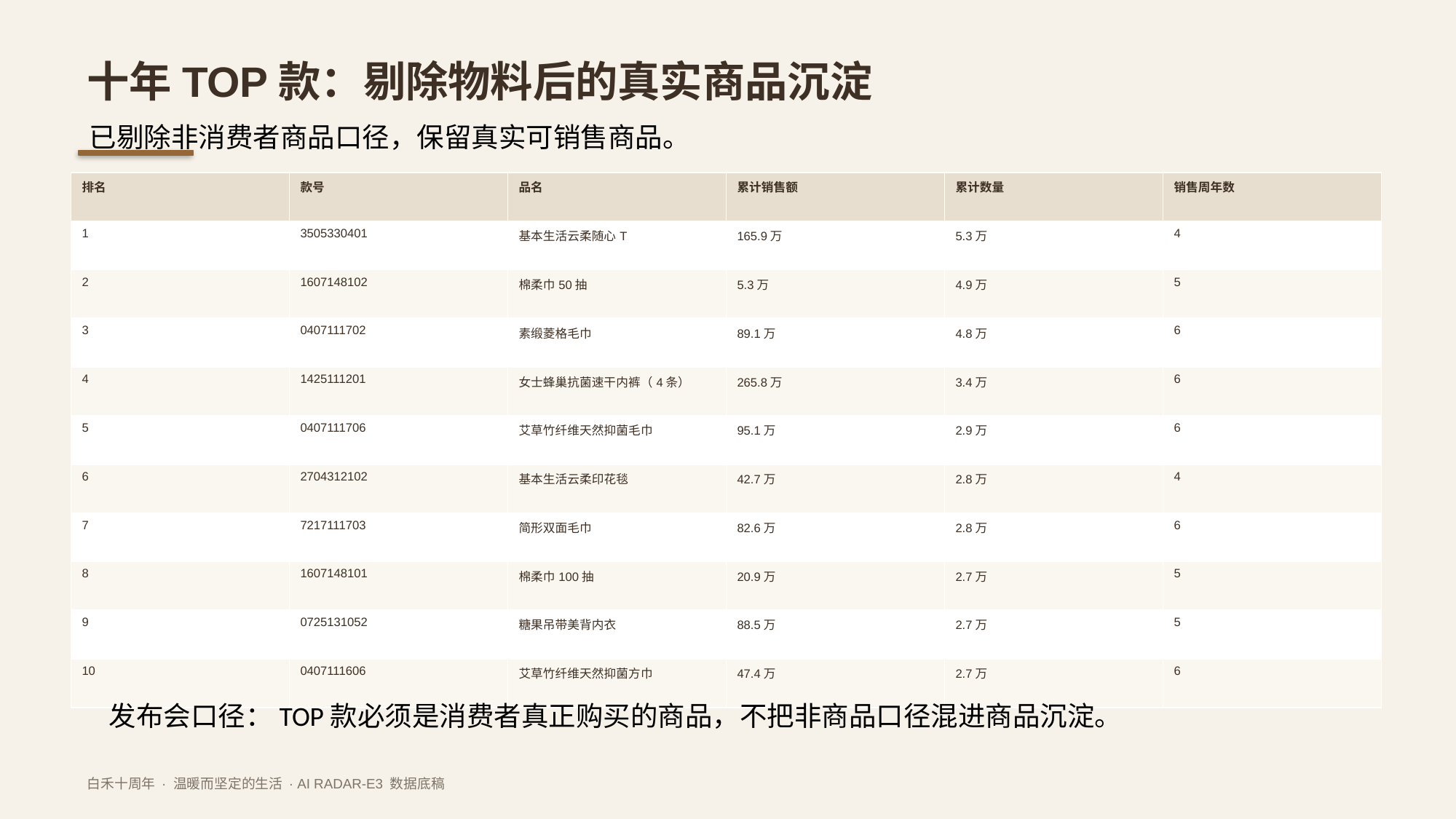

十年TOP款：剔除物料后的真实商品沉淀
已剔除非消费者商品口径，保留真实可销售商品。

| 排名 | 款号 | 品名 | 累计销售额 | 累计数量 | 销售周年数 |
| --- | --- | --- | --- | --- | --- |
| 1 | 3505330401 | 基本生活云柔随心T | 165.9万 | 5.3万 | 4 |
| 2 | 1607148102 | 棉柔巾50抽 | 5.3万 | 4.9万 | 5 |
| 3 | 0407111702 | 素缎菱格毛巾 | 89.1万 | 4.8万 | 6 |
| 4 | 1425111201 | 女士蜂巢抗菌速干内裤（4条） | 265.8万 | 3.4万 | 6 |
| 5 | 0407111706 | 艾草竹纤维天然抑菌毛巾 | 95.1万 | 2.9万 | 6 |
| 6 | 2704312102 | 基本生活云柔印花毯 | 42.7万 | 2.8万 | 4 |
| 7 | 7217111703 | 简形双面毛巾 | 82.6万 | 2.8万 | 6 |
| 8 | 1607148101 | 棉柔巾100抽 | 20.9万 | 2.7万 | 5 |
| 9 | 0725131052 | 糖果吊带美背内衣 | 88.5万 | 2.7万 | 5 |
| 10 | 0407111606 | 艾草竹纤维天然抑菌方巾 | 47.4万 | 2.7万 | 6 |
发布会口径：TOP款必须是消费者真正购买的商品，不把非商品口径混进商品沉淀。
白禾十周年 · 温暖而坚定的生活 · AI RADAR-E3 数据底稿